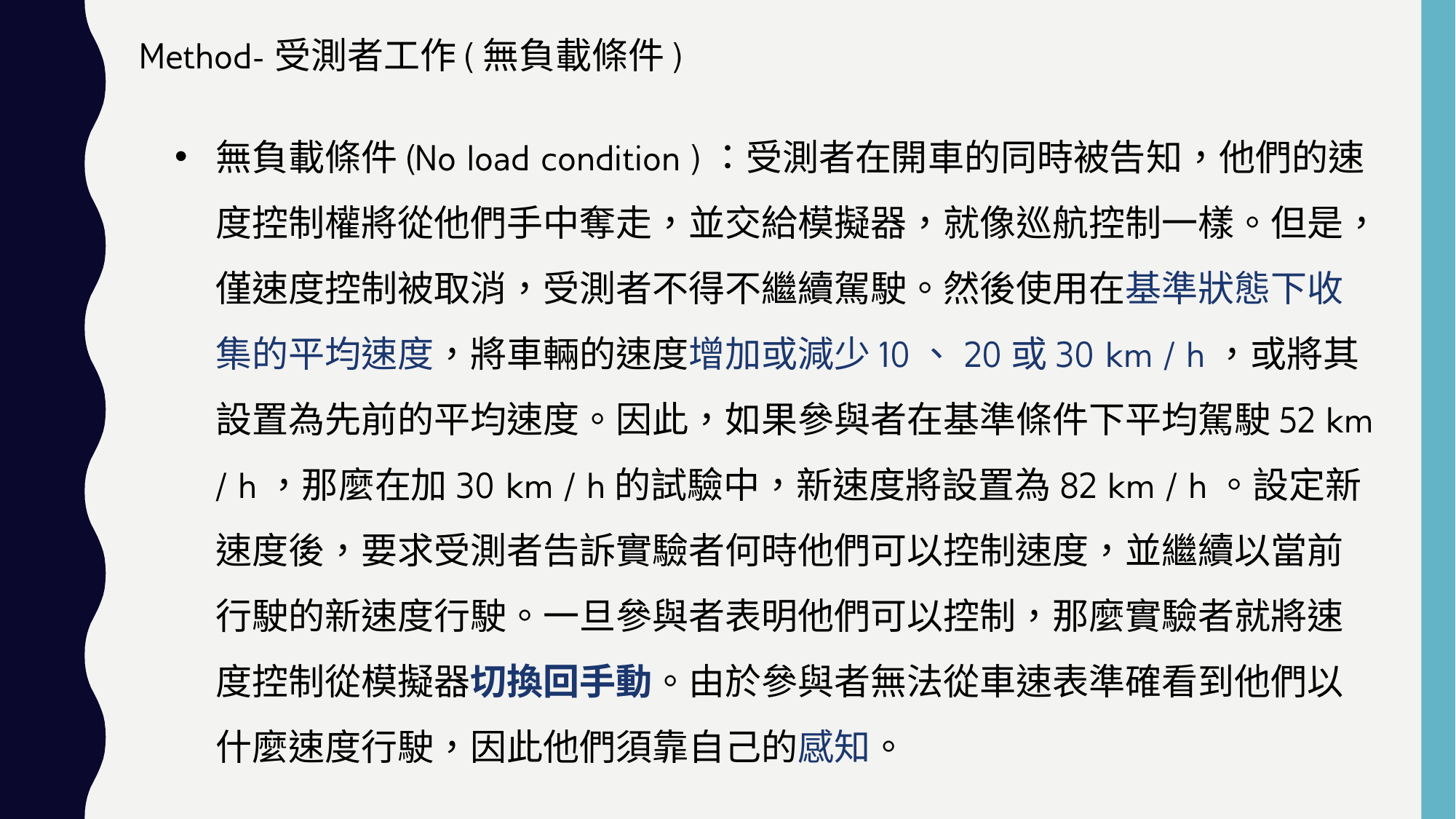

Method-受測者工作(無負載條件)
無負載條件(No load condition )：受測者在開車的同時被告知，他們的速度控制權將從他們手中奪走，並交給模擬器，就像巡航控制一樣。但是，僅速度控制被取消，受測者不得不繼續駕駛。然後使用在基準狀態下收集的平均速度，將車輛的速度增加或減少10、20或30 km / h，或將其設置為先前的平均速度。因此，如果參與者在基準條件下平均駕駛52 km / h，那麼在加30 km / h的試驗中，新速度將設置為82 km / h。設定新速度後，要求受測者告訴實驗者何時他們可以控制速度，並繼續以當前行駛的新速度行駛。一旦參與者表明他們可以控制，那麼實驗者就將速度控制從模擬器切換回手動。由於參與者無法從車速表準確看到他們以什麼速度行駛，因此他們須靠自己的感知。